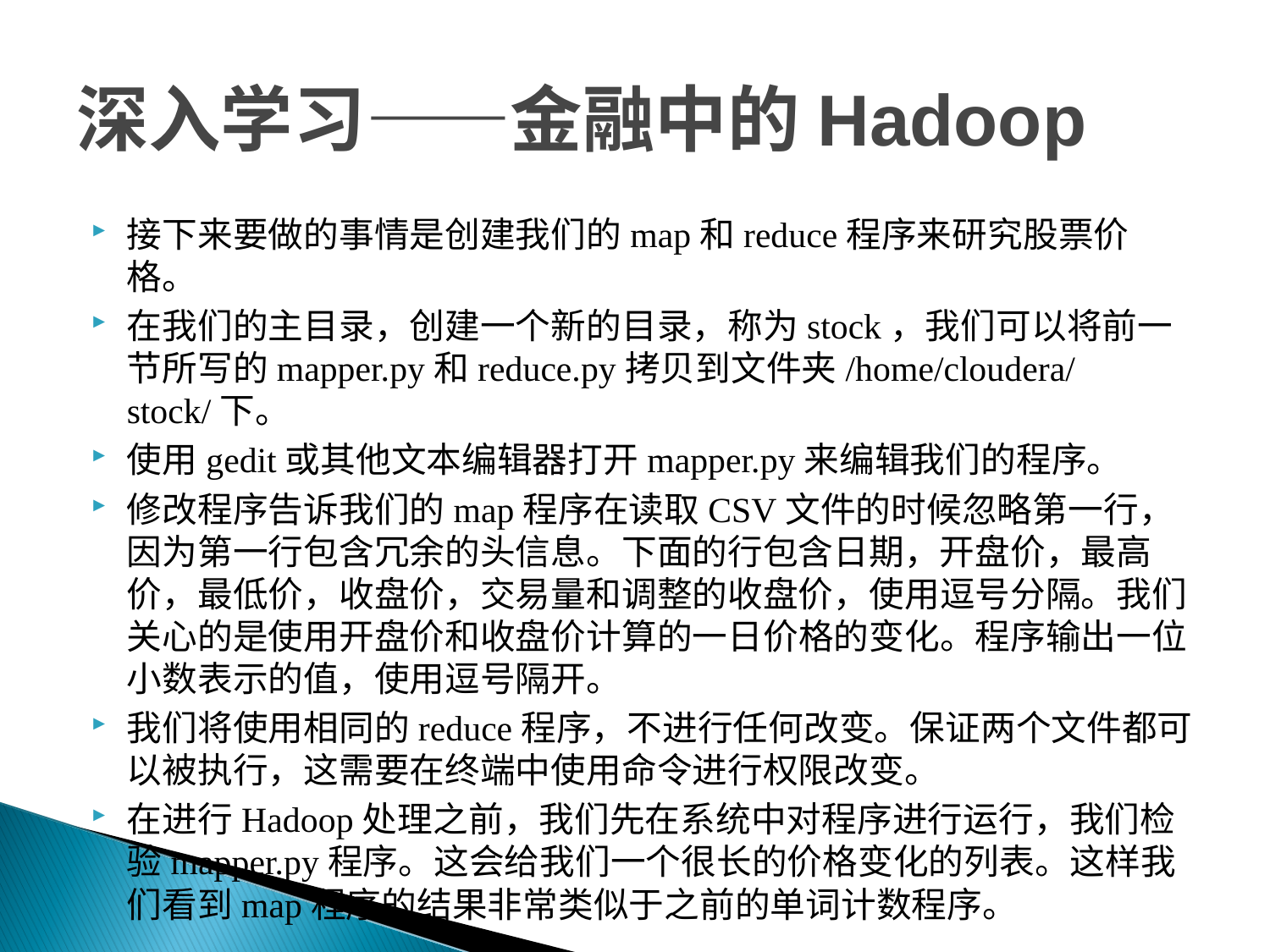

# 深入学习——金融中的Hadoop
接下来要做的事情是创建我们的map和reduce程序来研究股票价格。
在我们的主目录，创建一个新的目录，称为stock，我们可以将前一节所写的mapper.py和reduce.py拷贝到文件夹/home/cloudera/stock/下。
使用gedit或其他文本编辑器打开mapper.py来编辑我们的程序。
修改程序告诉我们的map程序在读取CSV文件的时候忽略第一行，因为第一行包含冗余的头信息。下面的行包含日期，开盘价，最高价，最低价，收盘价，交易量和调整的收盘价，使用逗号分隔。我们关心的是使用开盘价和收盘价计算的一日价格的变化。程序输出一位小数表示的值，使用逗号隔开。
我们将使用相同的reduce程序，不进行任何改变。保证两个文件都可以被执行，这需要在终端中使用命令进行权限改变。
在进行Hadoop处理之前，我们先在系统中对程序进行运行，我们检验mapper.py程序。这会给我们一个很长的价格变化的列表。这样我们看到map程序的结果非常类似于之前的单词计数程序。